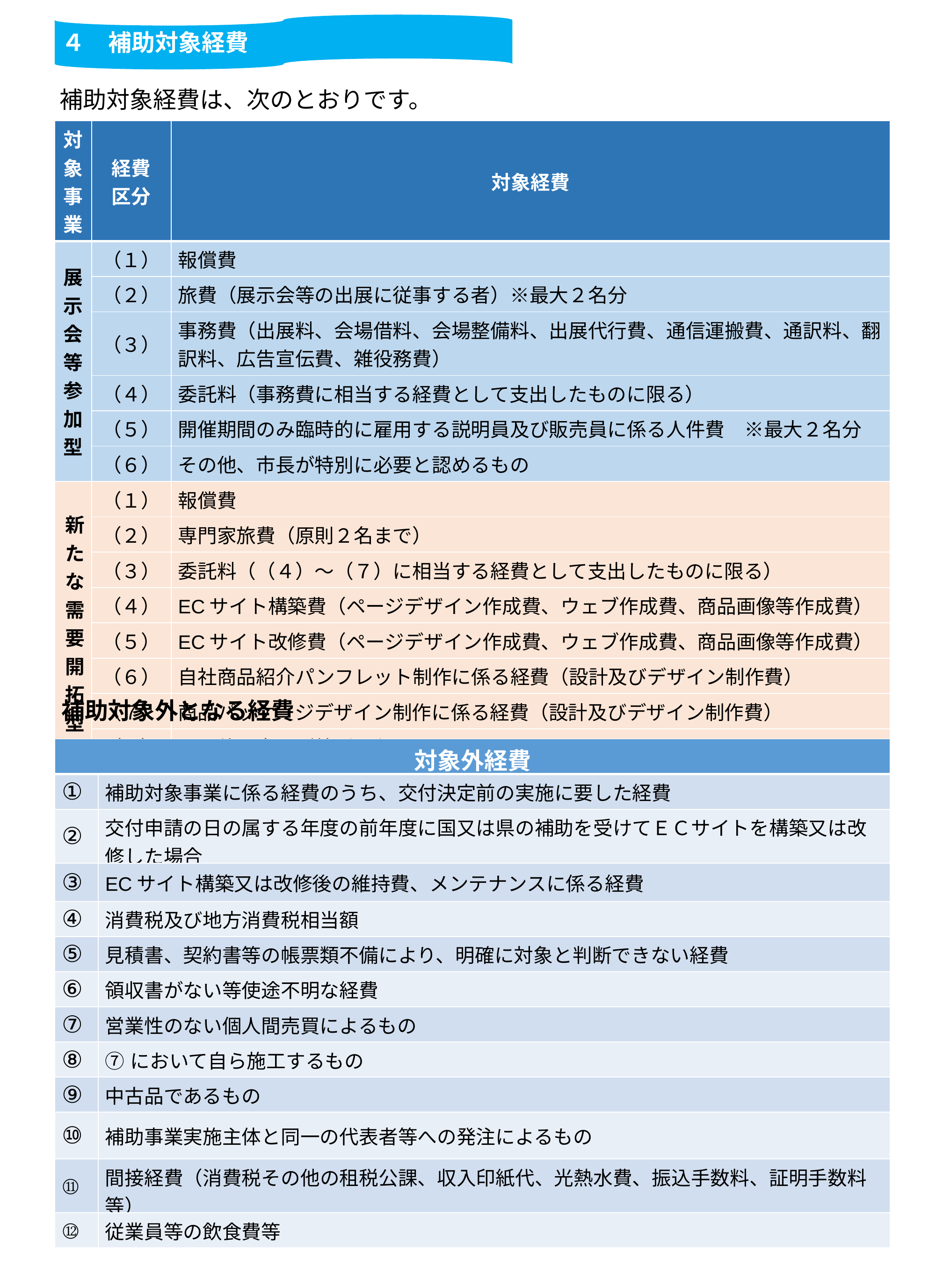

４　補助対象経費
補助対象経費は、次のとおりです。
| 対象事業 | 経費 区分 | 対象経費 |
| --- | --- | --- |
| 展示会等参加型 | （１） | 報償費 |
|  | （２） | 旅費（展示会等の出展に従事する者）※最大２名分 |
|  | （３） | 事務費（出展料、会場借料、会場整備料、出展代行費、通信運搬費、通訳料、翻訳料、広告宣伝費、雑役務費） |
|  | （４） | 委託料（事務費に相当する経費として支出したものに限る） |
|  | （５） | 開催期間のみ臨時的に雇用する説明員及び販売員に係る人件費　※最大２名分 |
|  | （６） | その他、市長が特別に必要と認めるもの |
| 新たな需要開拓型 | （１） | 報償費 |
|  | （２） | 専門家旅費（原則２名まで） |
|  | （３） | 委託料（（４）～（７）に相当する経費として支出したものに限る） |
|  | （４） | ECサイト構築費（ページデザイン作成費、ウェブ作成費、商品画像等作成費） |
|  | （５） | ECサイト改修費（ページデザイン作成費、ウェブ作成費、商品画像等作成費） |
|  | （６） | 自社商品紹介パンフレット制作に係る経費（設計及びデザイン制作費） |
|  | （７） | 商品パッケージデザイン制作に係る経費（設計及びデザイン制作費） |
|  | （８） | その他、市長が特別に必要と認めるもの |
補助対象外となる経費
| 対象外経費 |  |
| --- | --- |
| ① | 補助対象事業に係る経費のうち、交付決定前の実施に要した経費 |
| ② | 交付申請の日の属する年度の前年度に国又は県の補助を受けてＥＣサイトを構築又は改修した場合 |
| ③ | ECサイト構築又は改修後の維持費、メンテナンスに係る経費 |
| ④ | 消費税及び地方消費税相当額 |
| ⑤ | 見積書、契約書等の帳票類不備により、明確に対象と判断できない経費 |
| ⑥ | 領収書がない等使途不明な経費 |
| ⑦ | 営業性のない個人間売買によるもの |
| ⑧ | ⑦において自ら施工するもの |
| ⑨ | 中古品であるもの |
| ⑩ | 補助事業実施主体と同一の代表者等への発注によるもの |
| ⑪ | 間接経費（消費税その他の租税公課、収入印紙代、光熱水費、振込手数料、証明手数料等） |
| ⑫ | 従業員等の飲食費等 |